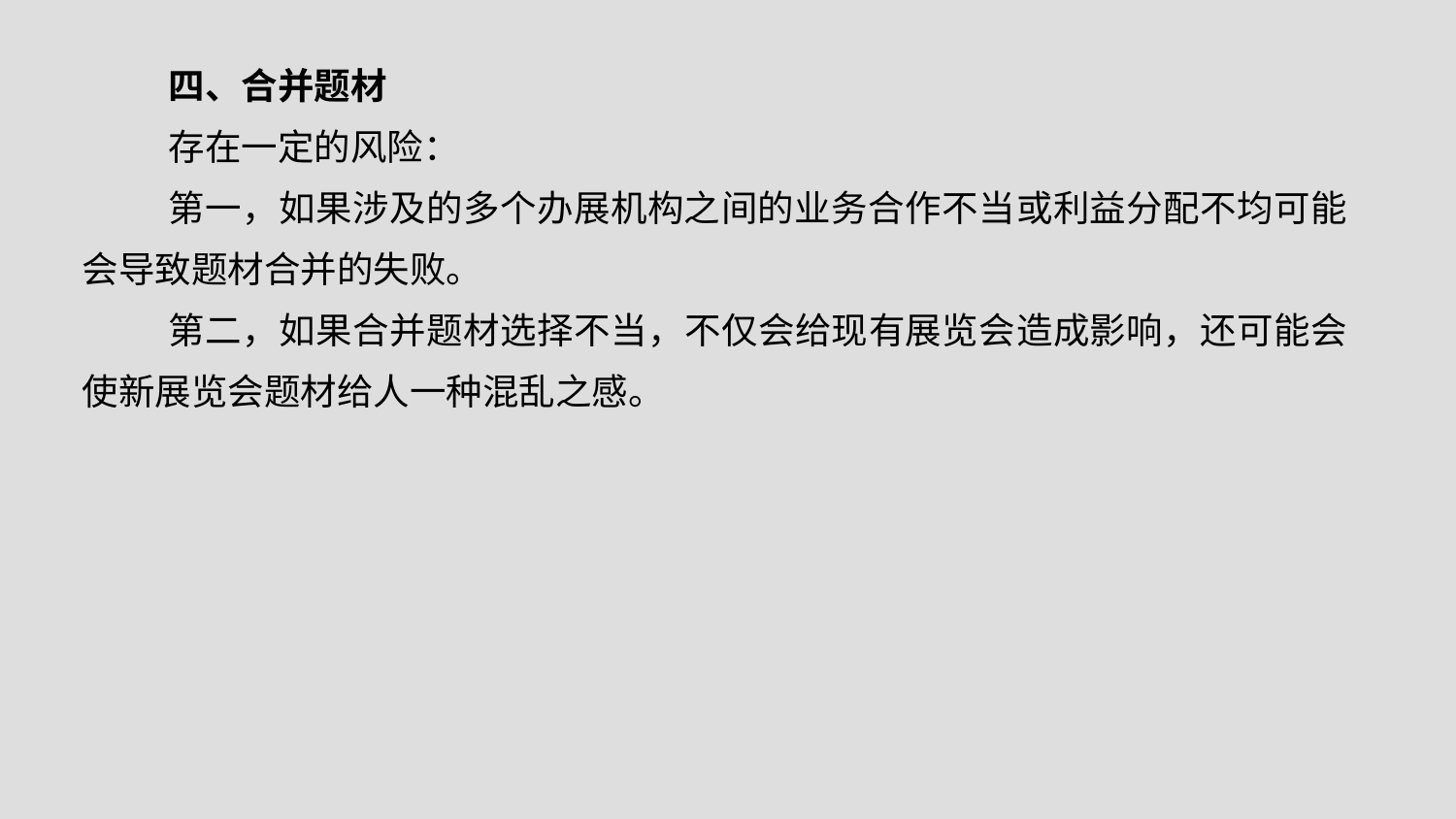

四、合并题材
存在一定的风险：
第一，如果涉及的多个办展机构之间的业务合作不当或利益分配不均可能会导致题材合并的失败。
第二，如果合并题材选择不当，不仅会给现有展览会造成影响，还可能会使新展览会题材给人一种混乱之感。